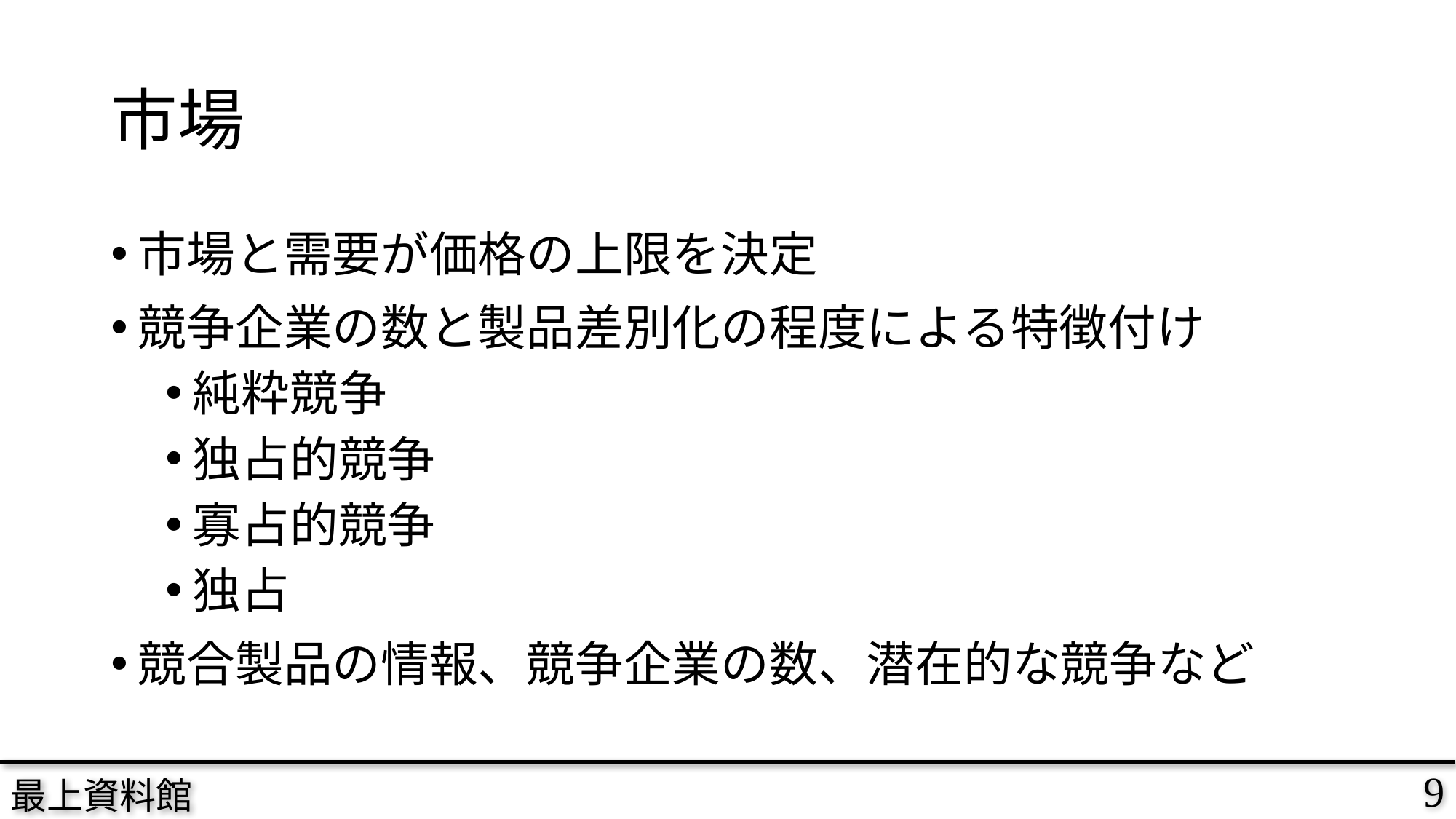

# 市場
市場と需要が価格の上限を決定
競争企業の数と製品差別化の程度による特徴付け
純粋競争
独占的競争
寡占的競争
独占
競合製品の情報、競争企業の数、潜在的な競争など